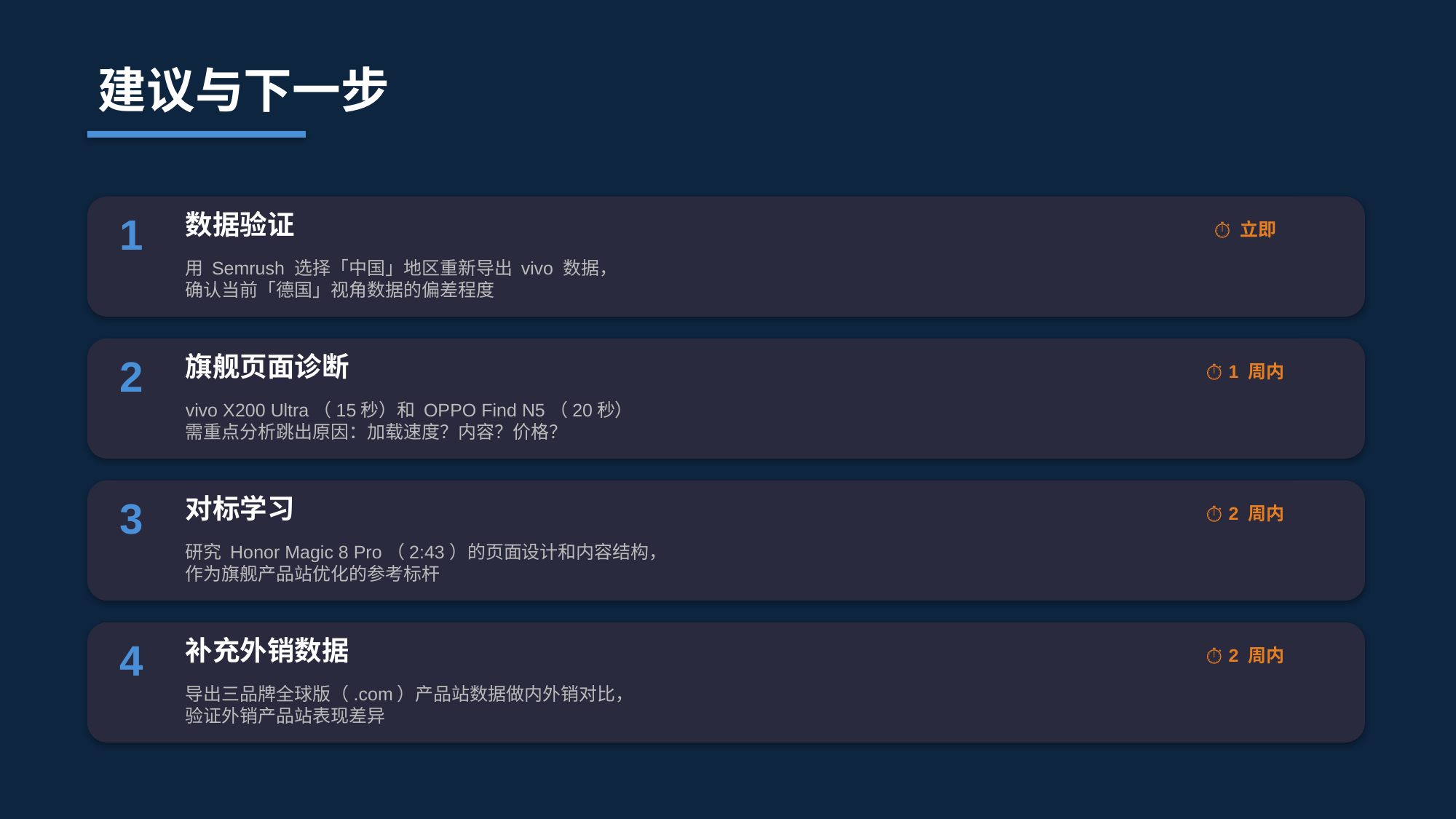

建议与下一步

1
数据验证
⏱ 立即
用 Semrush 选择「中国」地区重新导出 vivo 数据，
确认当前「德国」视角数据的偏差程度

2
旗舰页面诊断
⏱ 1 周内
vivo X200 Ultra（15秒）和 OPPO Find N5（20秒）
需重点分析跳出原因：加载速度？内容？价格？

3
对标学习
⏱ 2 周内
研究 Honor Magic 8 Pro（2:43）的页面设计和内容结构，
作为旗舰产品站优化的参考标杆

4
补充外销数据
⏱ 2 周内
导出三品牌全球版（.com）产品站数据做内外销对比，
验证外销产品站表现差异